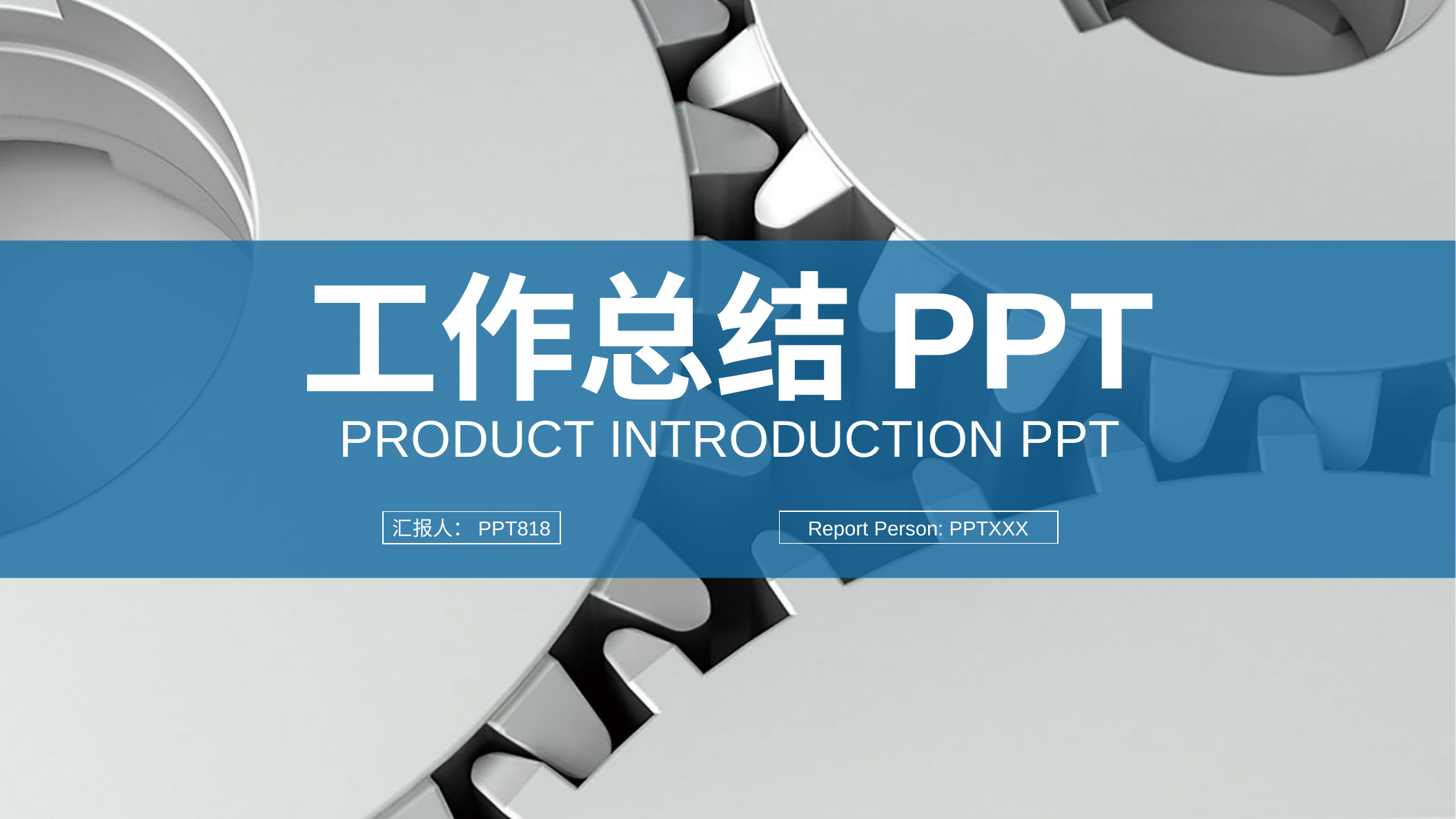

工作总结PPT
PRODUCT INTRODUCTION PPT
Report Person: PPTXXX
汇报人：PPT818